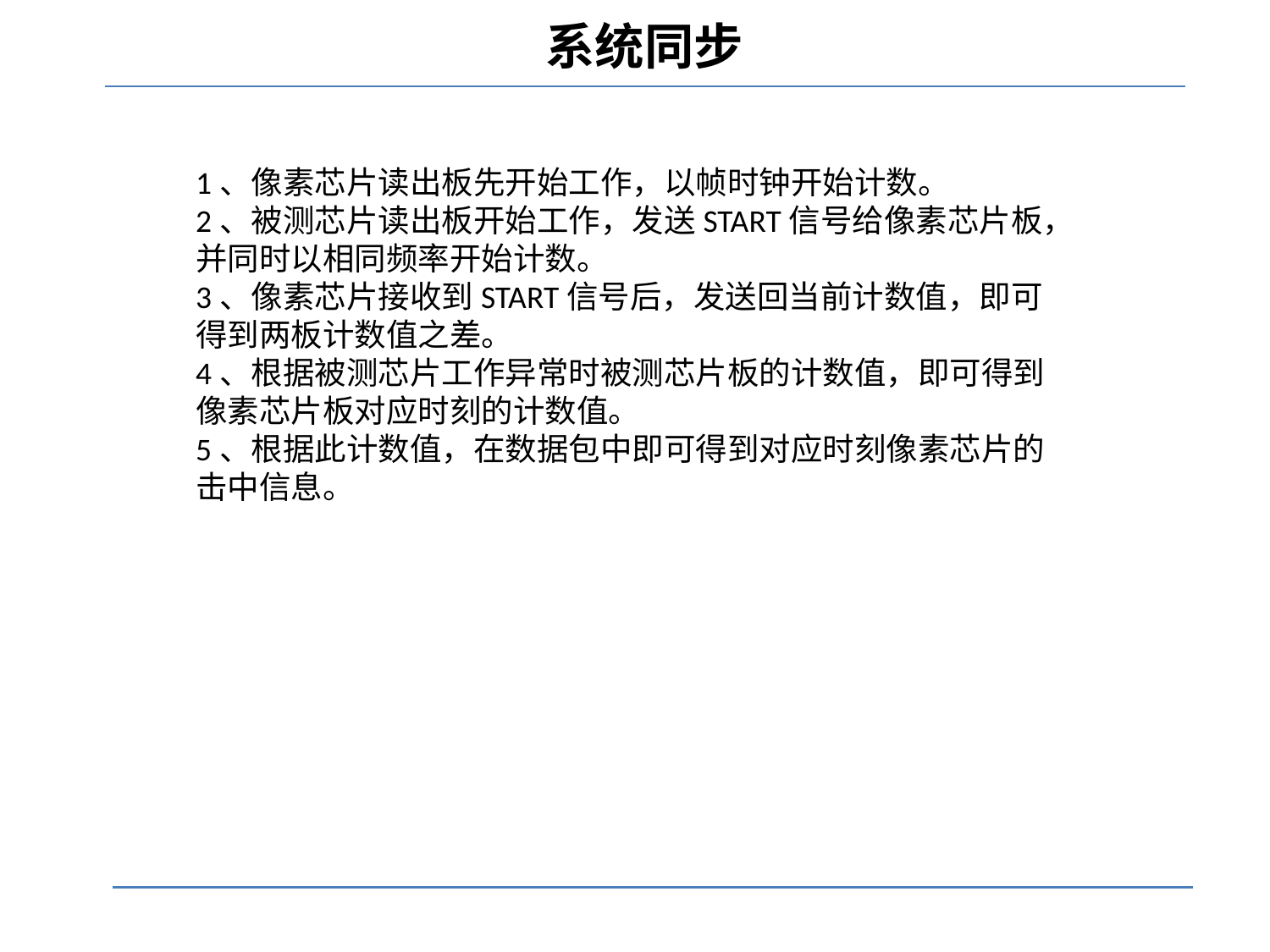

系统同步
1、像素芯片读出板先开始工作，以帧时钟开始计数。
2、被测芯片读出板开始工作，发送START信号给像素芯片板，并同时以相同频率开始计数。
3、像素芯片接收到START信号后，发送回当前计数值，即可得到两板计数值之差。
4、根据被测芯片工作异常时被测芯片板的计数值，即可得到像素芯片板对应时刻的计数值。
5、根据此计数值，在数据包中即可得到对应时刻像素芯片的击中信息。